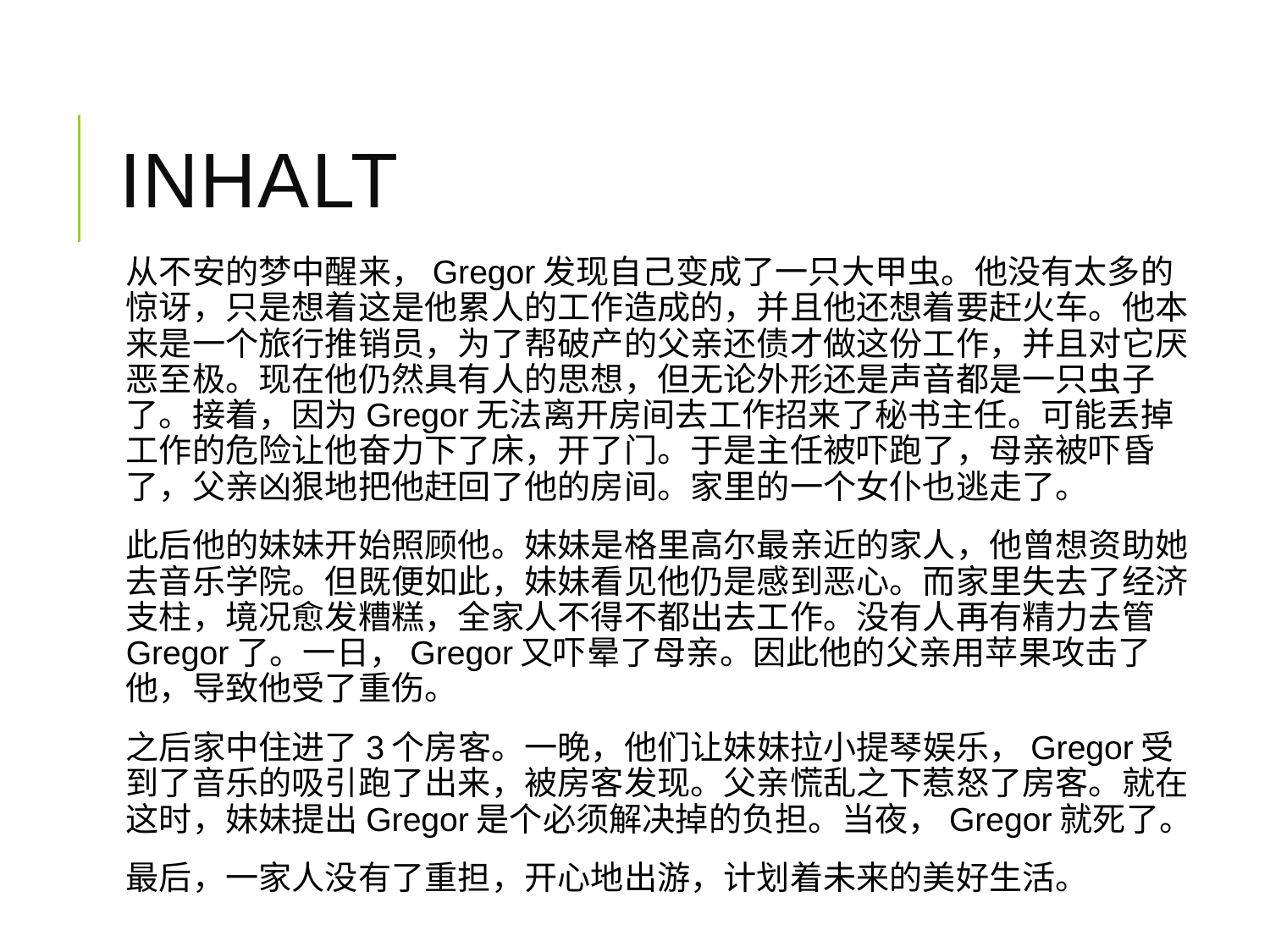

# Inhalt
从不安的梦中醒来，Gregor发现自己变成了一只大甲虫。他没有太多的惊讶，只是想着这是他累人的工作造成的，并且他还想着要赶火车。他本来是一个旅行推销员，为了帮破产的父亲还债才做这份工作，并且对它厌恶至极。现在他仍然具有人的思想，但无论外形还是声音都是一只虫子了。接着，因为Gregor无法离开房间去工作招来了秘书主任。可能丢掉工作的危险让他奋力下了床，开了门。于是主任被吓跑了，母亲被吓昏了，父亲凶狠地把他赶回了他的房间。家里的一个女仆也逃走了。
此后他的妹妹开始照顾他。妹妹是格里高尔最亲近的家人，他曾想资助她去音乐学院。但既便如此，妹妹看见他仍是感到恶心。而家里失去了经济支柱，境况愈发糟糕，全家人不得不都出去工作。没有人再有精力去管Gregor了。一日，Gregor又吓晕了母亲。因此他的父亲用苹果攻击了他，导致他受了重伤。
之后家中住进了3个房客。一晚，他们让妹妹拉小提琴娱乐，Gregor受到了音乐的吸引跑了出来，被房客发现。父亲慌乱之下惹怒了房客。就在这时，妹妹提出Gregor是个必须解决掉的负担。当夜，Gregor就死了。
最后，一家人没有了重担，开心地出游，计划着未来的美好生活。